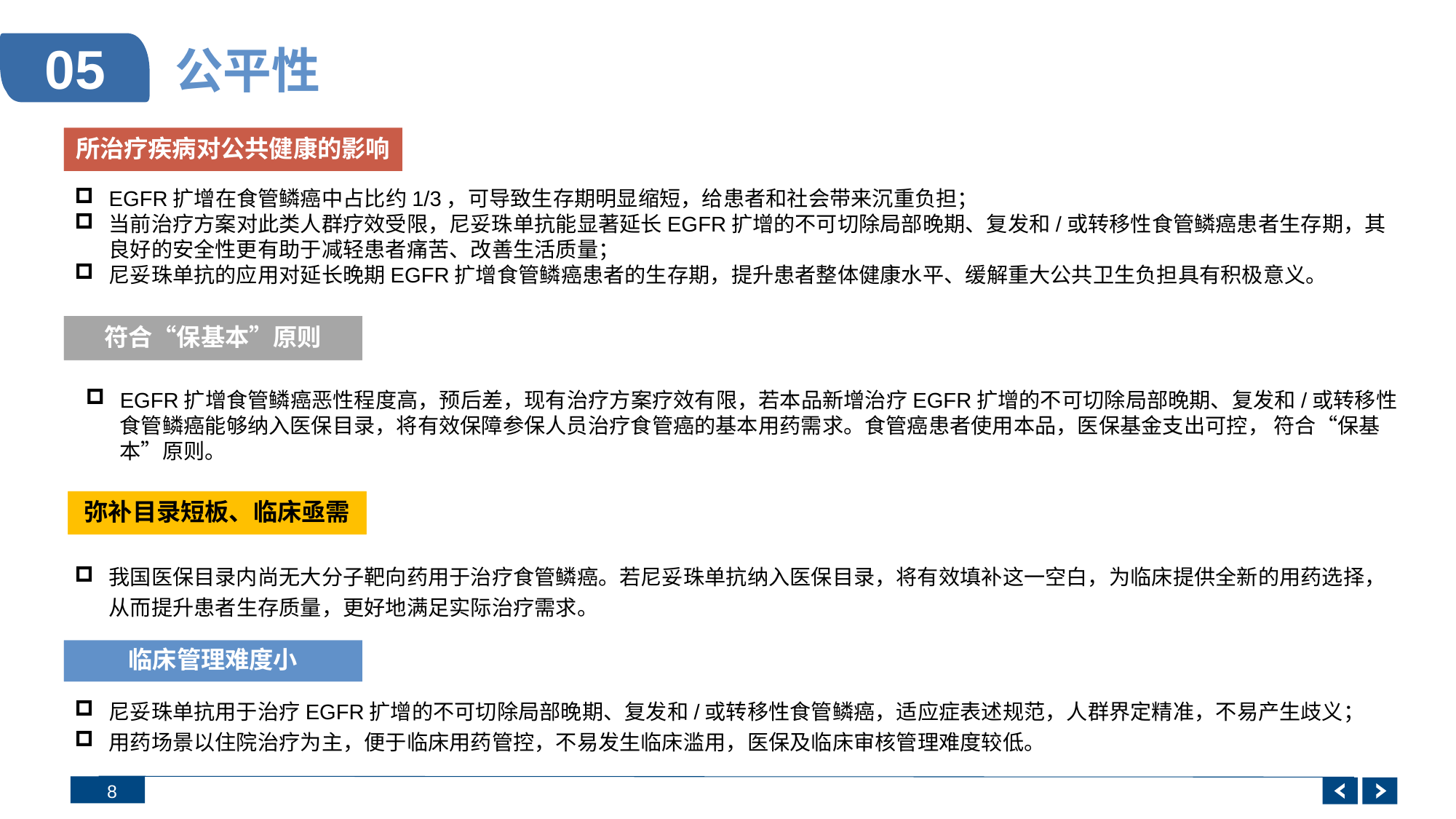

# 公平性
05

所治疗疾病对公共健康的影响
EGFR扩增在食管鳞癌中占比约1/3，可导致生存期明显缩短，给患者和社会带来沉重负担；
当前治疗方案对此类人群疗效受限，尼妥珠单抗能显著延长EGFR扩增的不可切除局部晚期、复发和/或转移性食管鳞癌患者生存期，其良好的安全性更有助于减轻患者痛苦、改善生活质量；
尼妥珠单抗的应用对延长晚期EGFR扩增食管鳞癌患者的生存期，提升患者整体健康水平、缓解重大公共卫生负担具有积极意义。

符合“保基本”原则
EGFR扩增食管鳞癌恶性程度高，预后差，现有治疗方案疗效有限，若本品新增治疗EGFR扩增的不可切除局部晚期、复发和/或转移性食管鳞癌能够纳入医保目录，将有效保障参保人员治疗食管癌的基本用药需求。食管癌患者使用本品，医保基金支出可控， 符合“保基本”原则。

弥补目录短板、临床亟需
我国医保目录内尚无大分子靶向药用于治疗食管鳞癌。若尼妥珠单抗纳入医保目录，将有效填补这一空白，为临床提供全新的用药选择，从而提升患者生存质量，更好地满足实际治疗需求。

临床管理难度小
尼妥珠单抗用于治疗EGFR扩增的不可切除局部晚期、复发和/或转移性食管鳞癌，适应症表述规范，人群界定精准，不易产生歧义；
用药场景以住院治疗为主，便于临床用药管控，不易发生临床滥用，医保及临床审核管理难度较低。